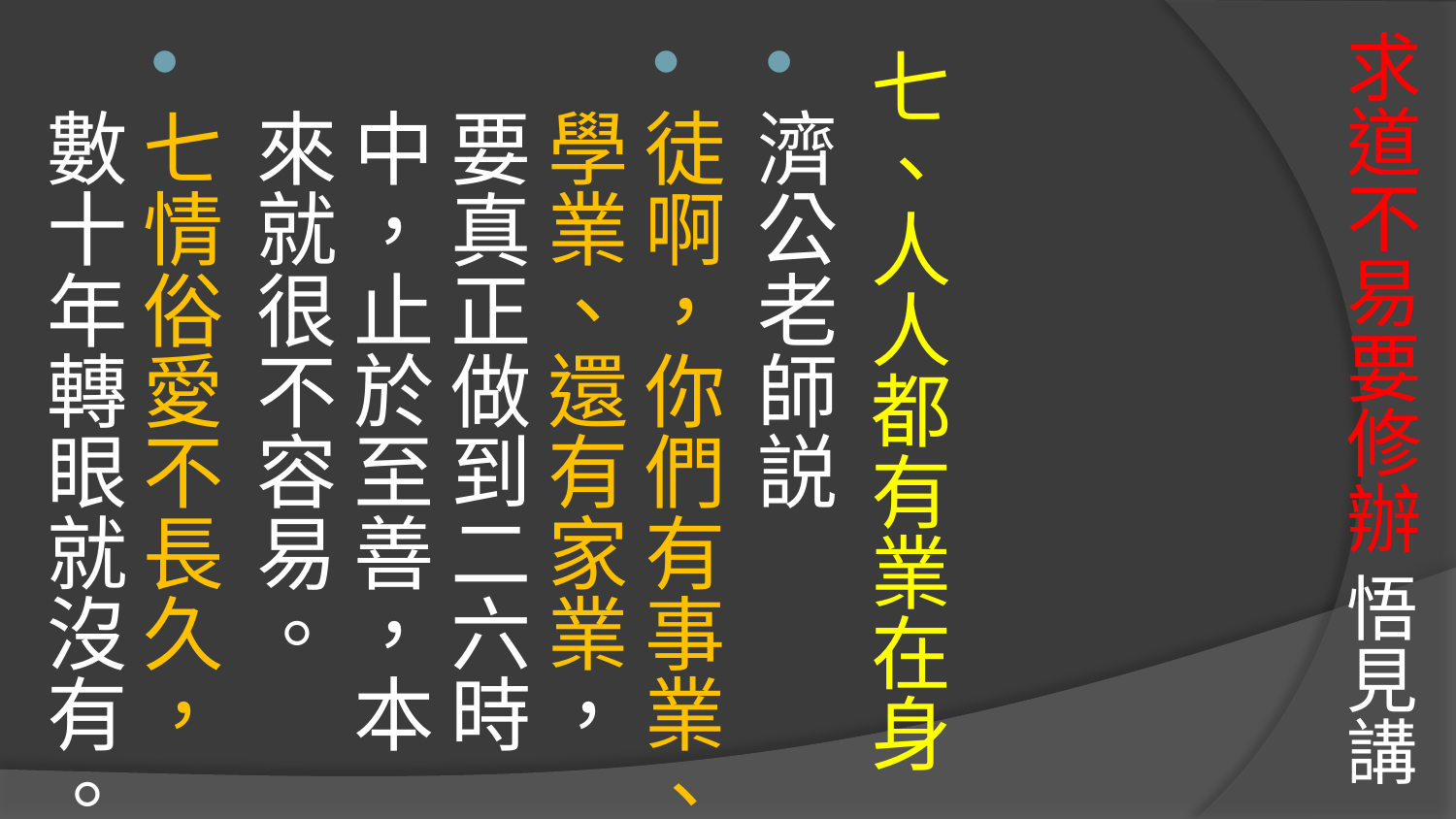

# 求道不易要修辦 悟見講
七、人人都有業在身
濟公老師説
徒啊，你們有事業、學業、還有家業，要真正做到二六時中，止於至善，本來就很不容易。
七情俗愛不長久，數十年轉眼就沒有。